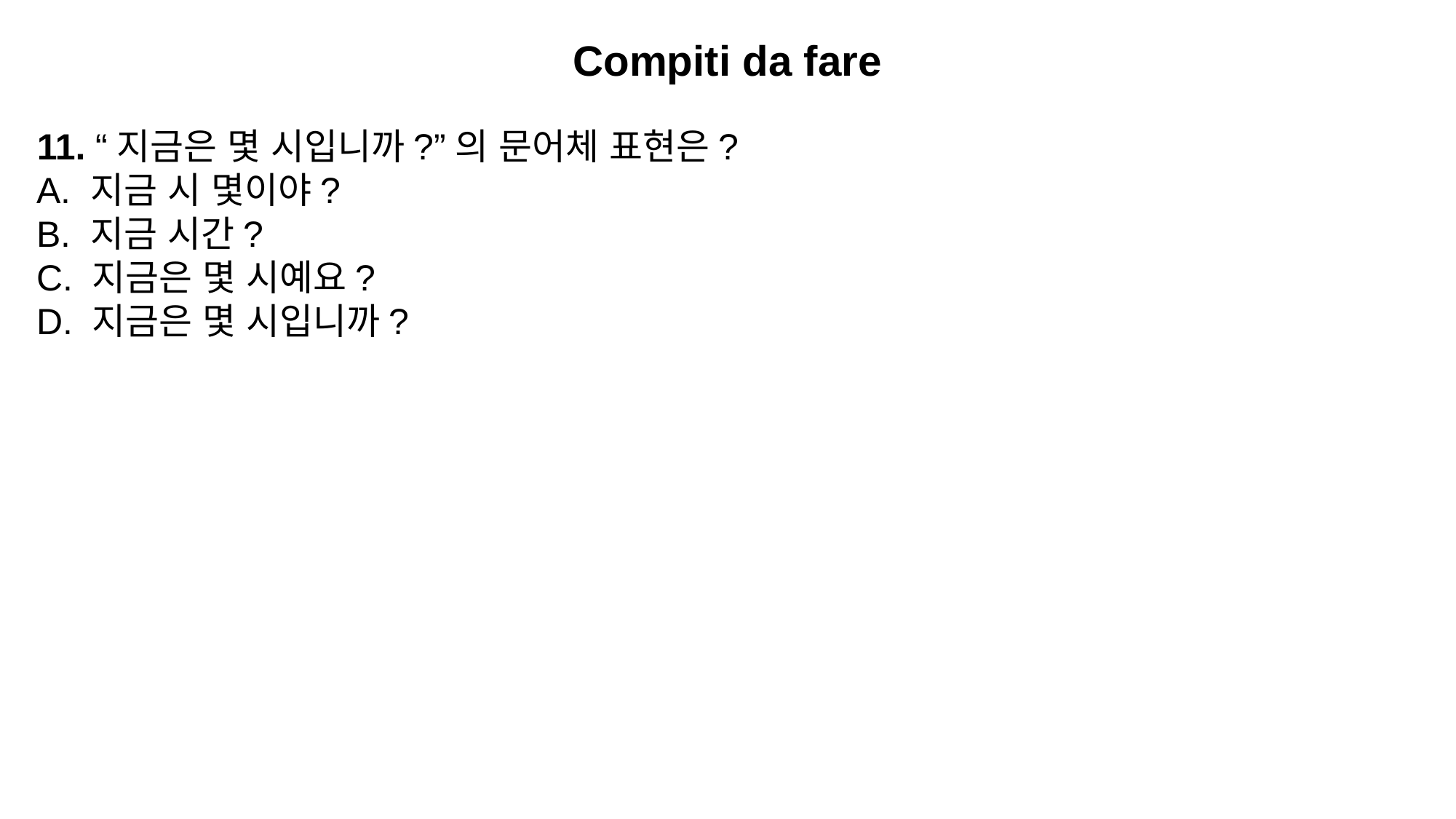

Compiti da fare
11. “지금은 몇 시입니까?”의 문어체 표현은?
A. 지금 시 몇이야?
B. 지금 시간?
C. 지금은 몇 시예요?
D. 지금은 몇 시입니까?